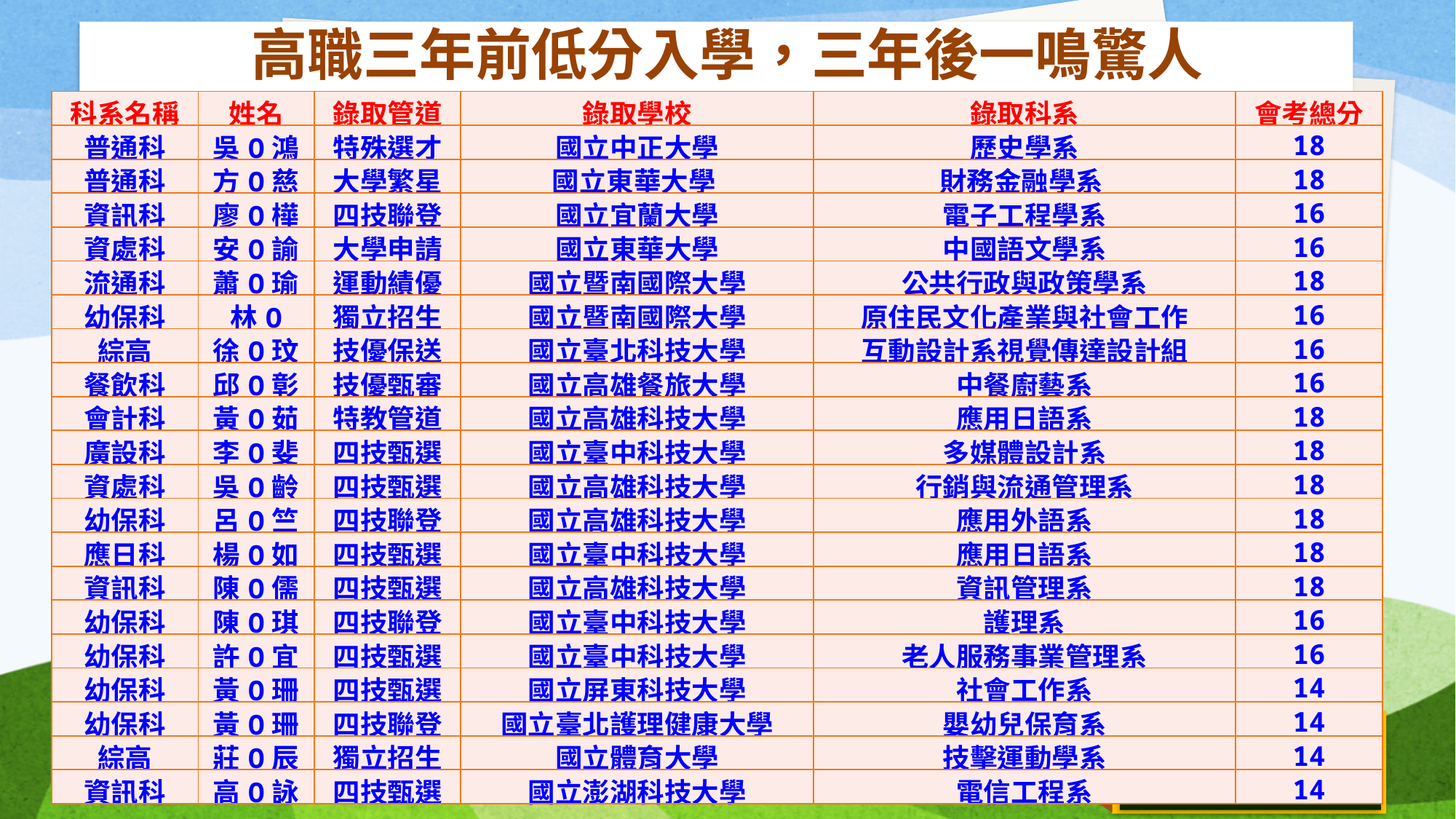

高職三年前低分入學，三年後一鳴驚人
| 科系名稱 | 姓名 | 錄取管道 | 錄取學校 | 錄取科系 | 會考總分 |
| --- | --- | --- | --- | --- | --- |
| 普通科 | 吳O鴻 | 特殊選才 | 國立中正大學 | 歷史學系 | 18 |
| 普通科 | 方O慈 | 大學繁星 | 國立東華大學 | 財務金融學系 | 18 |
| 資訊科 | 廖O樺 | 四技聯登 | 國立宜蘭大學 | 電子工程學系 | 16 |
| 資處科 | 安O諭 | 大學申請 | 國立東華大學 | 中國語文學系 | 16 |
| 流通科 | 蕭O瑜 | 運動績優 | 國立暨南國際大學 | 公共行政與政策學系 | 18 |
| 幼保科 | 林O | 獨立招生 | 國立暨南國際大學 | 原住民文化產業與社會工作 | 16 |
| 綜高 | 徐O玟 | 技優保送 | 國立臺北科技大學 | 互動設計系視覺傳達設計組 | 16 |
| 餐飲科 | 邱O彰 | 技優甄審 | 國立高雄餐旅大學 | 中餐廚藝系 | 16 |
| 會計科 | 黃O茹 | 特教管道 | 國立高雄科技大學 | 應用日語系 | 18 |
| 廣設科 | 李O斐 | 四技甄選 | 國立臺中科技大學 | 多媒體設計系 | 18 |
| 資處科 | 吳O齡 | 四技甄選 | 國立高雄科技大學 | 行銷與流通管理系 | 18 |
| 幼保科 | 呂O竺 | 四技聯登 | 國立高雄科技大學 | 應用外語系 | 18 |
| 應日科 | 楊O如 | 四技甄選 | 國立臺中科技大學 | 應用日語系 | 18 |
| 資訊科 | 陳O儒 | 四技甄選 | 國立高雄科技大學 | 資訊管理系 | 18 |
| 幼保科 | 陳O琪 | 四技聯登 | 國立臺中科技大學 | 護理系 | 16 |
| 幼保科 | 許O宜 | 四技甄選 | 國立臺中科技大學 | 老人服務事業管理系 | 16 |
| 幼保科 | 黃O珊 | 四技甄選 | 國立屏東科技大學 | 社會工作系 | 14 |
| 幼保科 | 黃O珊 | 四技聯登 | 國立臺北護理健康大學 | 嬰幼兒保育系 | 14 |
| 綜高 | 莊O辰 | 獨立招生 | 國立體育大學 | 技擊運動學系 | 14 |
| 資訊科 | 高O詠 | 四技甄選 | 國立澎湖科技大學 | 電信工程系 | 14 |